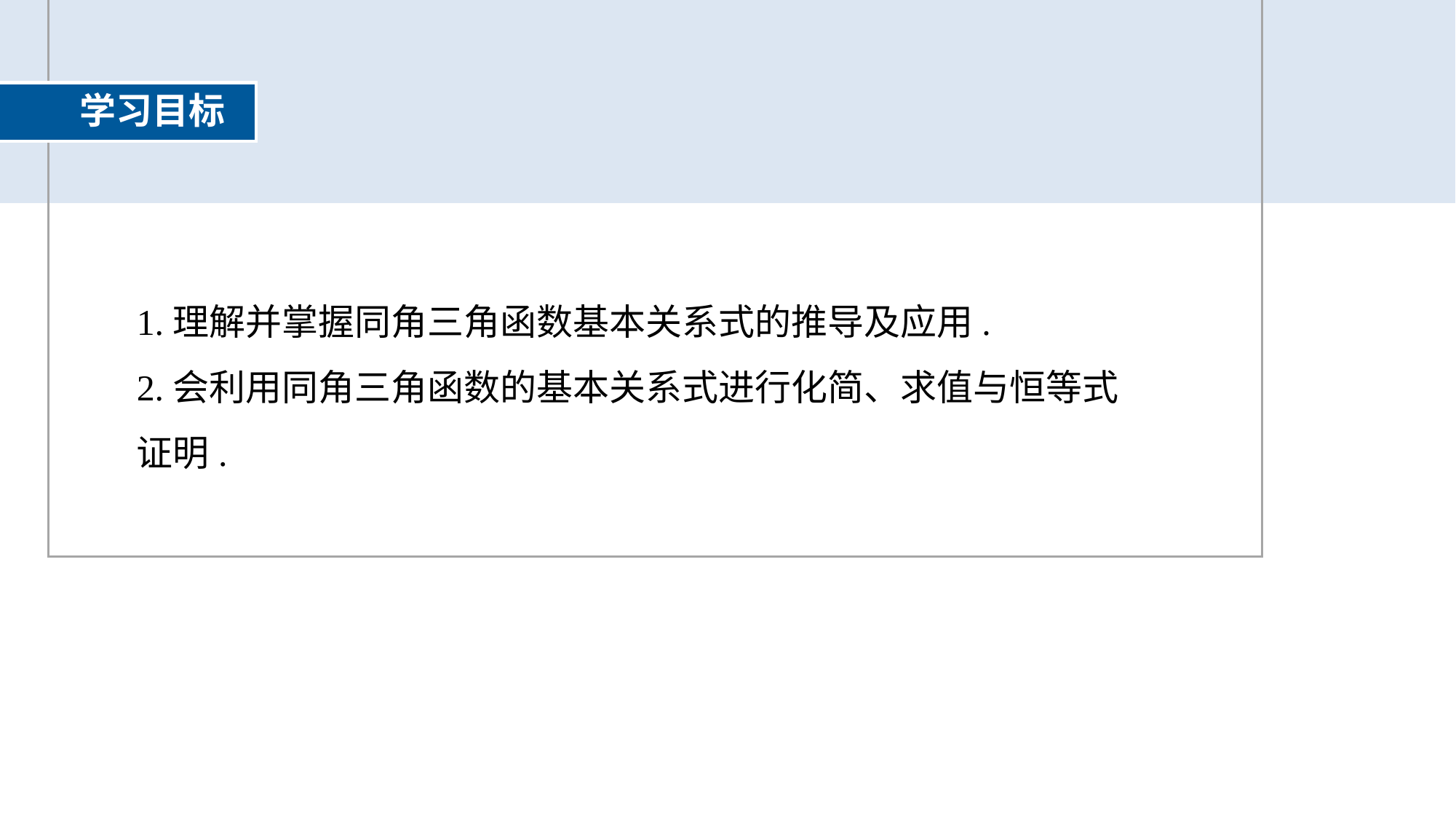

学习目标

1.理解并掌握同角三角函数基本关系式的推导及应用.
2.会利用同角三角函数的基本关系式进行化简、求值与恒等式证明.